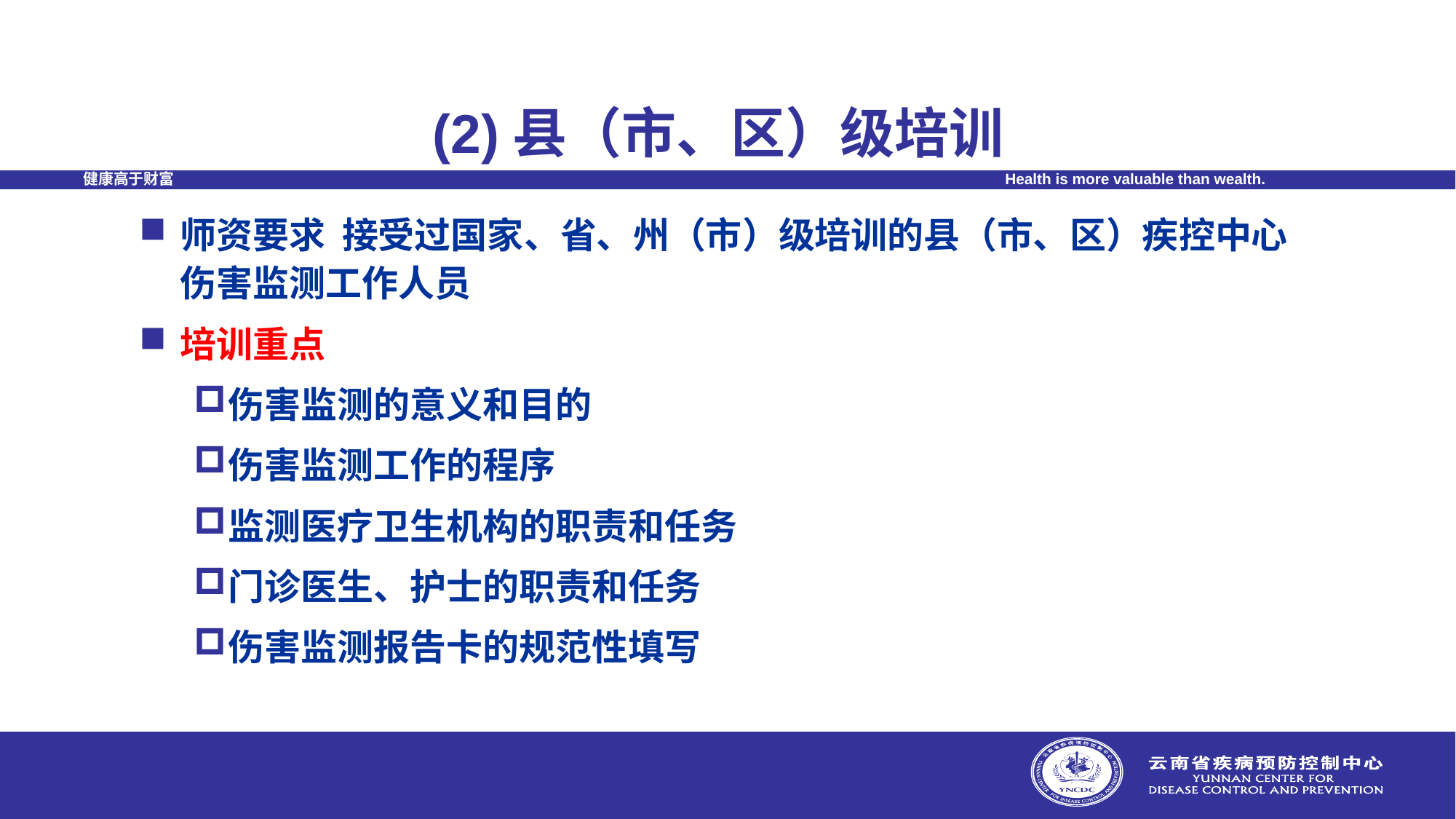

# (2)县（市、区）级培训
师资要求  接受过国家、省、州（市）级培训的县（市、区）疾控中心伤害监测工作人员
培训重点
伤害监测的意义和目的
伤害监测工作的程序
监测医疗卫生机构的职责和任务
门诊医生、护士的职责和任务
伤害监测报告卡的规范性填写